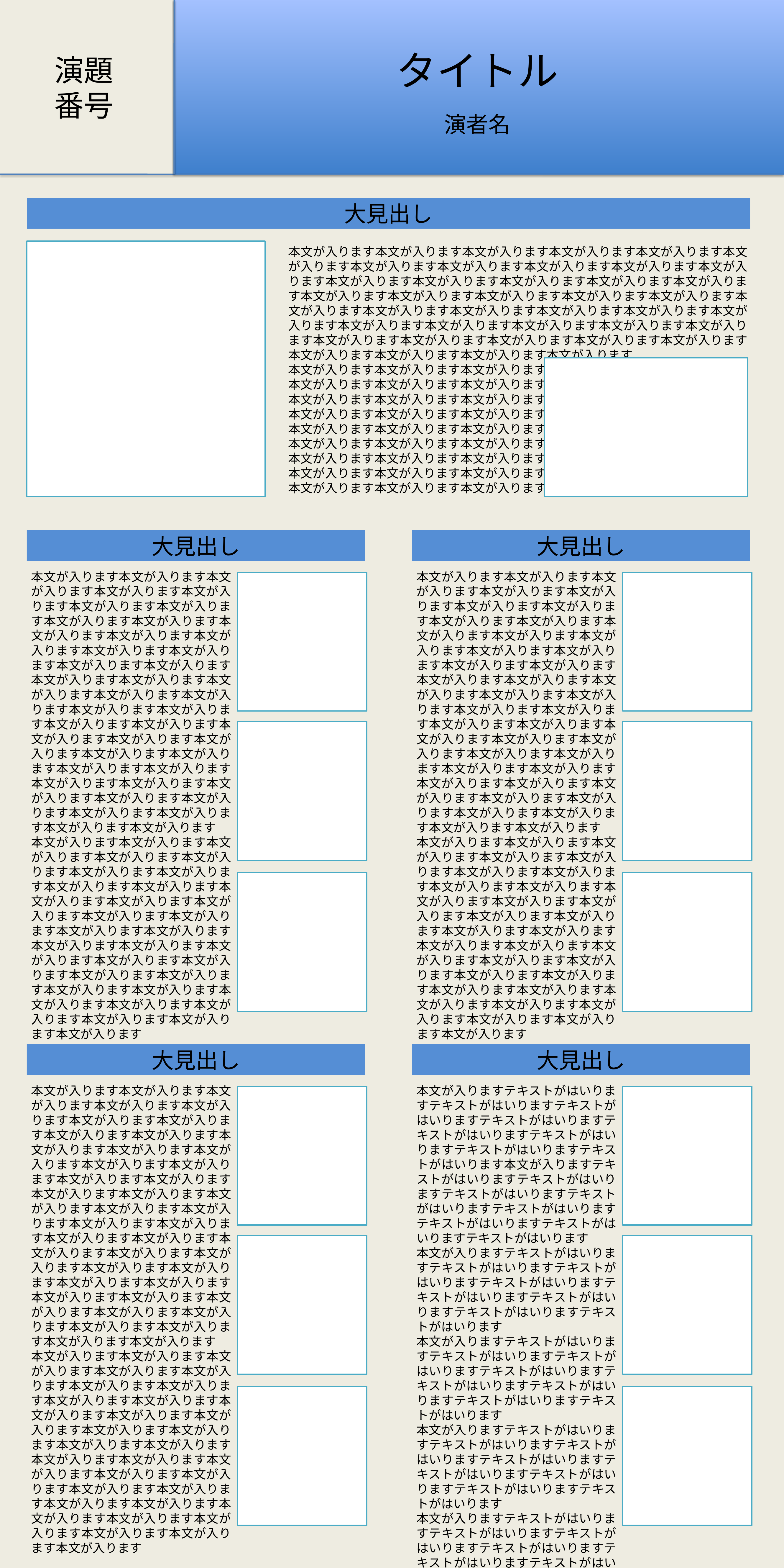

タイトル
演題
番号
演者名
大見出し

本文が入ります本文が入ります本文が入ります本文が入ります本文が入ります本文が入ります本文が入ります本文が入ります本文が入ります本文が入ります本文が入ります本文が入ります本文が入ります本文が入ります本文が入ります本文が入ります本文が入ります本文が入ります本文が入ります本文が入ります本文が入ります本文が入ります本文が入ります本文が入ります本文が入ります本文が入ります本文が入ります本文が入ります本文が入ります本文が入ります本文が入ります本文が入ります本文が入ります本文が入ります本文が入ります本文が入ります本文が入ります本文が入ります本文が入ります本文が入ります本文が入ります
本文が入ります本文が入ります本文が入ります
本文が入ります本文が入ります本文が入ります
本文が入ります本文が入ります本文が入ります
本文が入ります本文が入ります本文が入ります
本文が入ります本文が入ります本文が入ります
本文が入ります本文が入ります本文が入ります
本文が入ります本文が入ります本文が入ります
本文が入ります本文が入ります本文が入ります
本文が入ります本文が入ります本文が入ります

大見出し
大見出し
本文が入ります本文が入ります本文が入ります本文が入ります本文が入ります本文が入ります本文が入ります本文が入ります本文が入ります本文が入ります本文が入ります本文が入ります本文が入ります本文が入ります本文が入ります本文が入ります本文が入ります本文が入ります本文が入ります本文が入ります本文が入ります本文が入ります本文が入ります本文が入ります本文が入ります本文が入ります本文が入ります本文が入ります本文が入ります本文が入ります本文が入ります本文が入ります本文が入ります本文が入ります本文が入ります本文が入ります本文が入ります本文が入ります本文が入ります本文が入ります本文が入ります
本文が入ります本文が入ります本文が入ります本文が入ります本文が入ります本文が入ります本文が入ります本文が入ります本文が入ります本文が入ります本文が入ります本文が入ります本文が入ります本文が入ります本文が入ります本文が入ります本文が入ります本文が入ります本文が入ります本文が入ります本文が入ります本文が入ります本文が入ります本文が入ります本文が入ります本文が入ります本文が入ります本文が入ります本文が入ります本文が入ります本文が入ります
本文が入ります本文が入ります本文が入ります本文が入ります本文が入ります本文が入ります本文が入ります本文が入ります本文が入ります本文が入ります本文が入ります本文が入ります本文が入ります本文が入ります本文が入ります本文が入ります本文が入ります本文が入ります本文が入ります本文が入ります本文が入ります本文が入ります本文が入ります本文が入ります本文が入ります本文が入ります本文が入ります本文が入ります本文が入ります本文が入ります本文が入ります本文が入ります本文が入ります本文が入ります本文が入ります本文が入ります本文が入ります本文が入ります本文が入ります本文が入ります本文が入ります
本文が入ります本文が入ります本文が入ります本文が入ります本文が入ります本文が入ります本文が入ります本文が入ります本文が入ります本文が入ります本文が入ります本文が入ります本文が入ります本文が入ります本文が入ります本文が入ります本文が入ります本文が入ります本文が入ります本文が入ります本文が入ります本文が入ります本文が入ります本文が入ります本文が入ります本文が入ります本文が入ります本文が入ります本文が入ります本文が入ります本文が入ります

大見出し
大見出し
本文が入ります本文が入ります本文が入ります本文が入ります本文が入ります本文が入ります本文が入ります本文が入ります本文が入ります本文が入ります本文が入ります本文が入ります本文が入ります本文が入ります本文が入ります本文が入ります本文が入ります本文が入ります本文が入ります本文が入ります本文が入ります本文が入ります本文が入ります本文が入ります本文が入ります本文が入ります本文が入ります本文が入ります本文が入ります本文が入ります本文が入ります本文が入ります本文が入ります本文が入ります本文が入ります本文が入ります本文が入ります本文が入ります本文が入ります本文が入ります本文が入ります
本文が入ります本文が入ります本文が入ります本文が入ります本文が入ります本文が入ります本文が入ります本文が入ります本文が入ります本文が入ります本文が入ります本文が入ります本文が入ります本文が入ります本文が入ります本文が入ります本文が入ります本文が入ります本文が入ります本文が入ります本文が入ります本文が入ります本文が入ります本文が入ります本文が入ります本文が入ります本文が入ります本文が入ります本文が入ります本文が入ります本文が入ります
本文が入りますテキストがはいりますテキストがはいりますテキストがはいりますテキストがはいりますテキストがはいりますテキストがはいりますテキストがはいりますテキストがはいります本文が入りますテキストがはいりますテキストがはいりますテキストがはいりますテキストがはいりますテキストがはいりますテキストがはいりますテキストがはいりますテキストがはいります
本文が入りますテキストがはいりますテキストがはいりますテキストがはいりますテキストがはいりますテキストがはいりますテキストがはいりますテキストがはいりますテキストがはいります
本文が入りますテキストがはいりますテキストがはいりますテキストがはいりますテキストがはいりますテキストがはいりますテキストがはいりますテキストがはいりますテキストがはいります
本文が入りますテキストがはいりますテキストがはいりますテキストがはいりますテキストがはいりますテキストがはいりますテキストがはいりますテキストがはいりますテキストがはいります
本文が入りますテキストがはいりますテキストがはいりますテキストがはいりますテキストがはいりますテキストがはいりますテキストがはいりますテキストがはいりますテキストがはいります